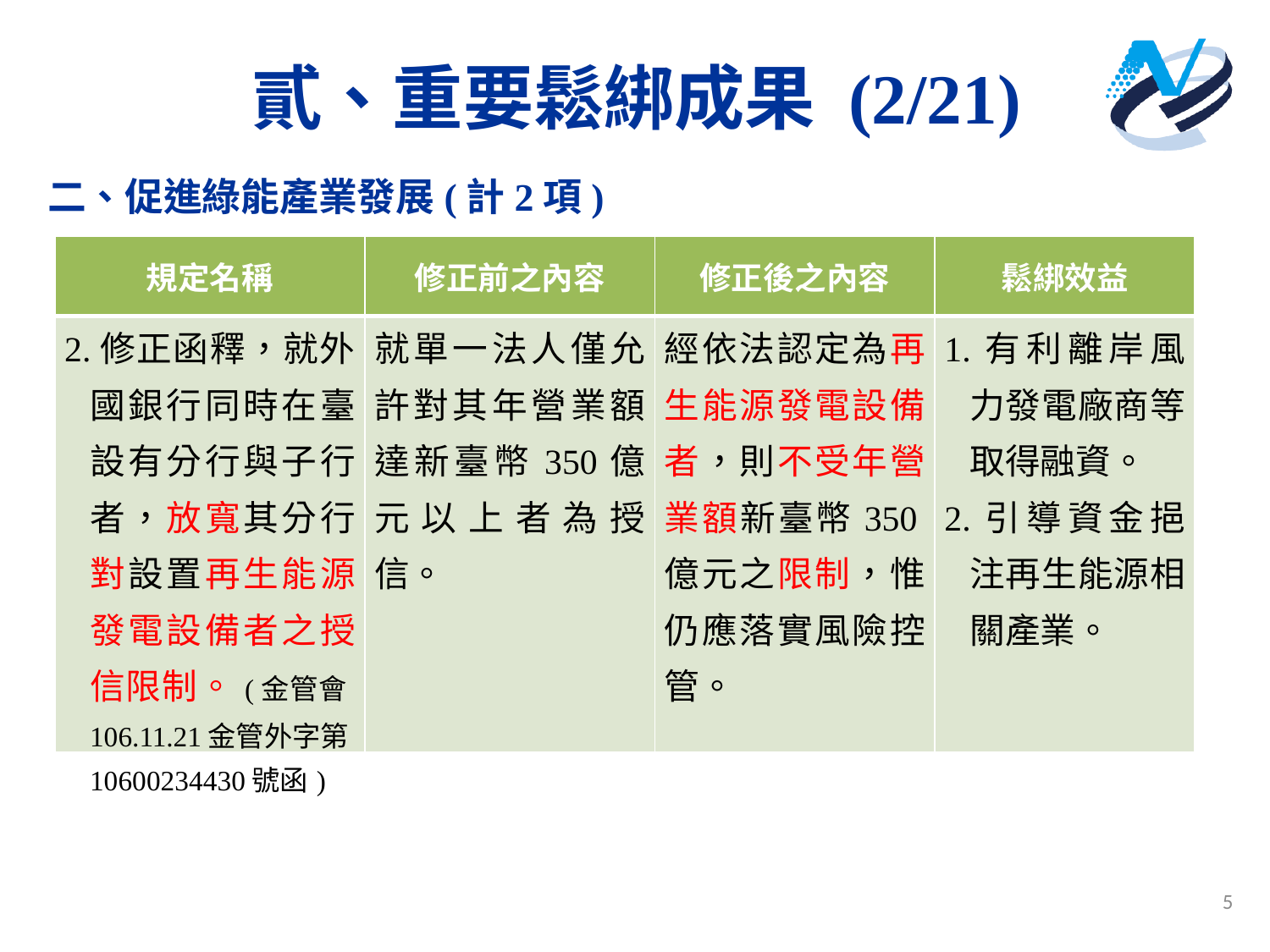

# 貳、重要鬆綁成果 (2/21)
二、促進綠能產業發展(計2項)
| 規定名稱 | 修正前之內容 | 修正後之內容 | 鬆綁效益 |
| --- | --- | --- | --- |
| 2.修正函釋，就外國銀行同時在臺設有分行與子行者，放寬其分行對設置再生能源發電設備者之授信限制。(金管會106.11.21金管外字第10600234430號函) | 就單一法人僅允許對其年營業額達新臺幣350億元以上者為授信。 | 經依法認定為再生能源發電設備者，則不受年營業額新臺幣350億元之限制，惟仍應落實風險控管。 | 1.有利離岸風力發電廠商等取得融資。 2.引導資金挹注再生能源相關產業。 |
5